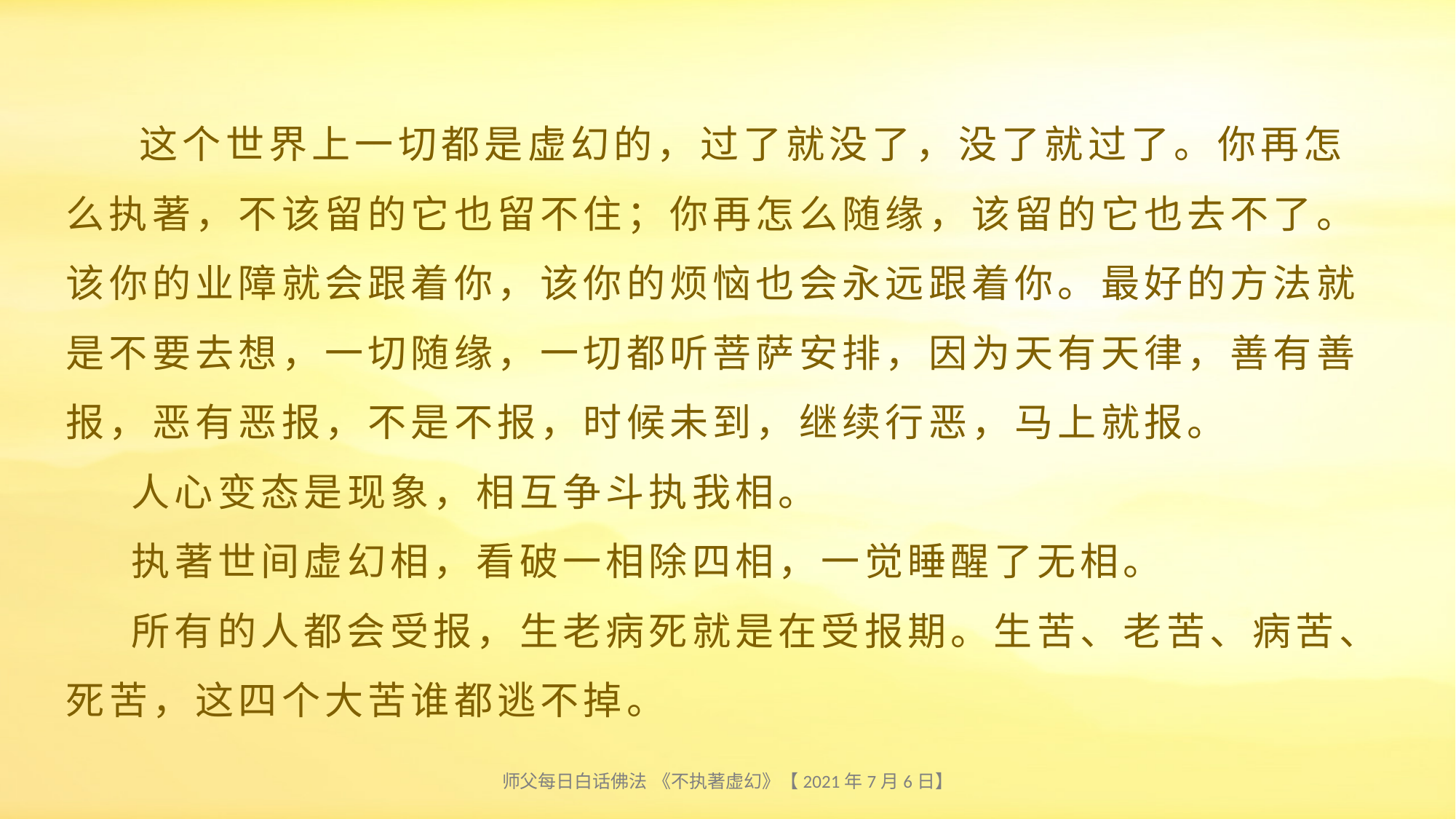

# 这个世界上一切都是虚幻的，过了就没了，没了就过了。你再怎么执著，不该留的它也留不住；你再怎么随缘，该留的它也去不了。该你的业障就会跟着你，该你的烦恼也会永远跟着你。最好的方法就是不要去想，一切随缘，一切都听菩萨安排，因为天有天律，善有善报，恶有恶报，不是不报，时候未到，继续行恶，马上就报。 人心变态是现象，相互争斗执我相。 执著世间虚幻相，看破一相除四相，一觉睡醒了无相。 所有的人都会受报，生老病死就是在受报期。生苦、老苦、病苦、死苦，这四个大苦谁都逃不掉。
师父每日白话佛法 《不执著虚幻》【2021年7月6日】